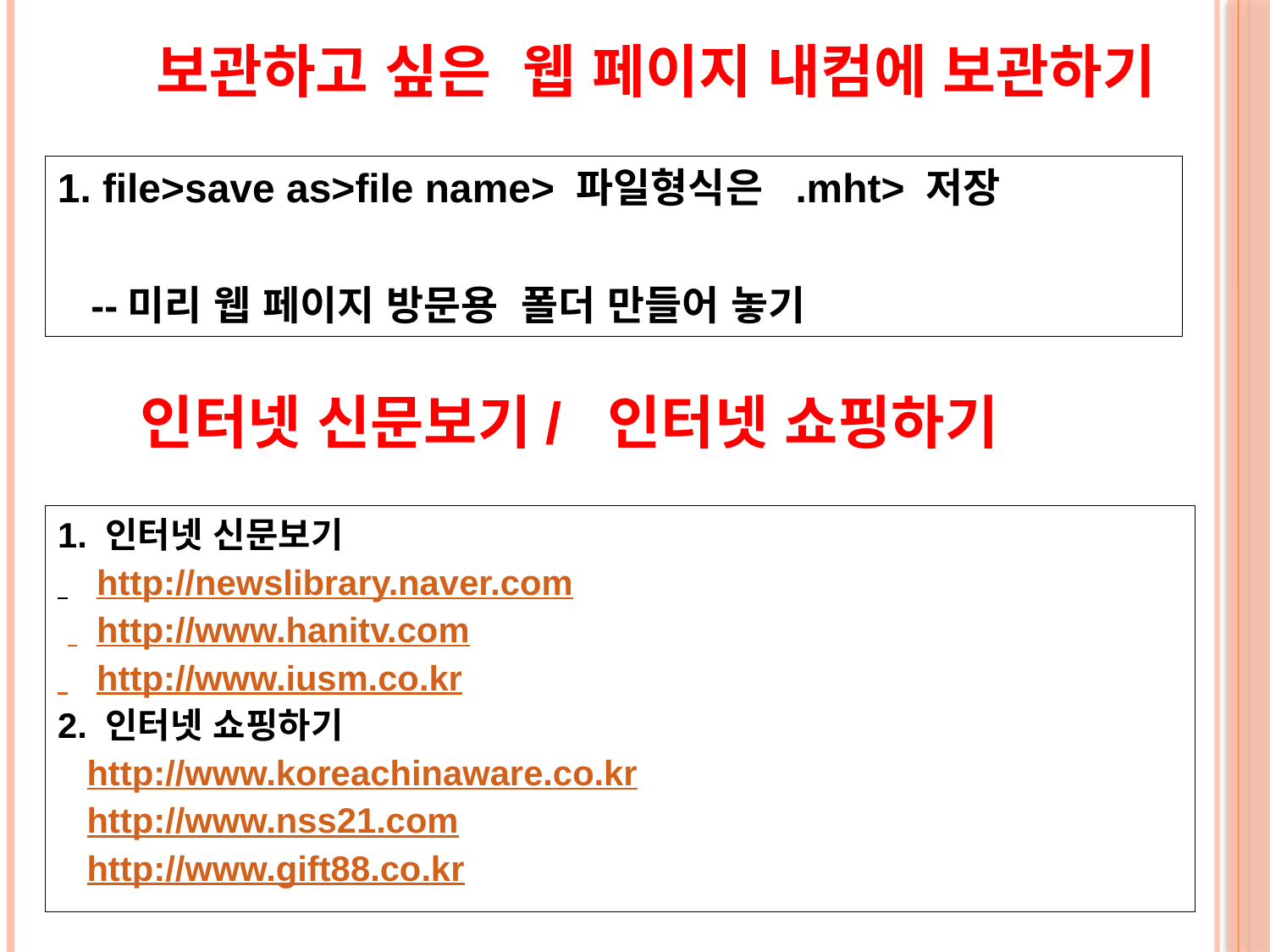

보관하고 싶은  웹 페이지 내컴에 보관하기
1. file>save as>file name> 파일형식은  .mht> 저장

   --미리 웹 페이지 방문용  폴더 만들어 놓기
     인터넷 신문보기/  인터넷 쇼핑하기
1. 인터넷 신문보기
    http://newslibrary.naver.com
    http://www.hanitv.com
    http://www.iusm.co.kr
2. 인터넷 쇼핑하기
   http://www.koreachinaware.co.kr
   http://www.nss21.com
   http://www.gift88.co.kr